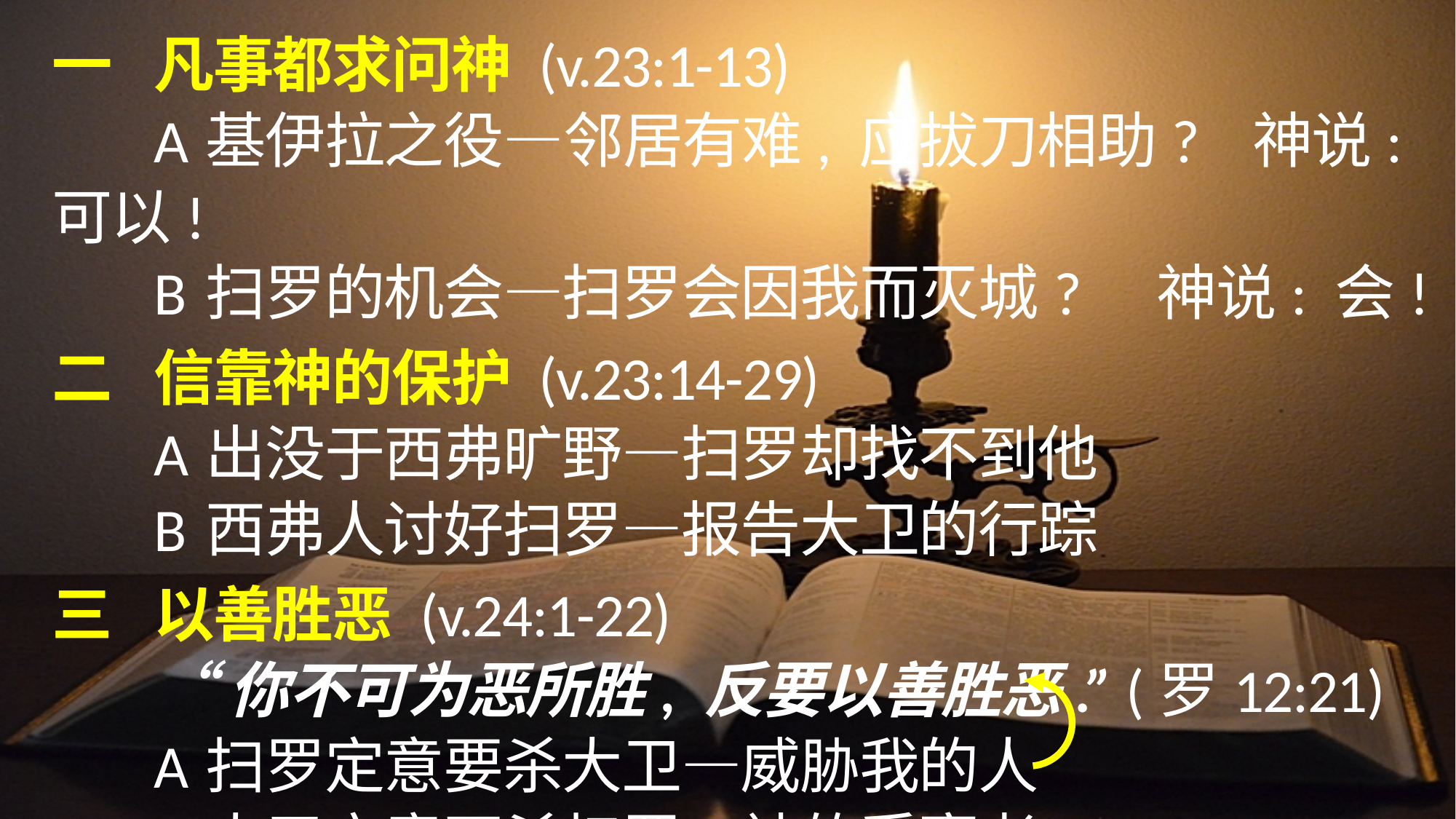

一	凡事都求问神 (v.23:1-13)
	A	基伊拉之役—邻居有难, 应拔刀相助?	神说: 可以!
	B	扫罗的机会—扫罗会因我而灭城?	神说: 会!
二	信靠神的保护 (v.23:14-29)
	A	出没于西弗旷野—扫罗却找不到他
	B	西弗人讨好扫罗—报告大卫的行踪
三	以善胜恶 (v.24:1-22)
	“你不可为恶所胜, 反要以善胜恶.” (罗12:21)
	A	扫罗定意要杀大卫—威胁我的人
	B	大卫定意不杀扫罗—神的受膏者